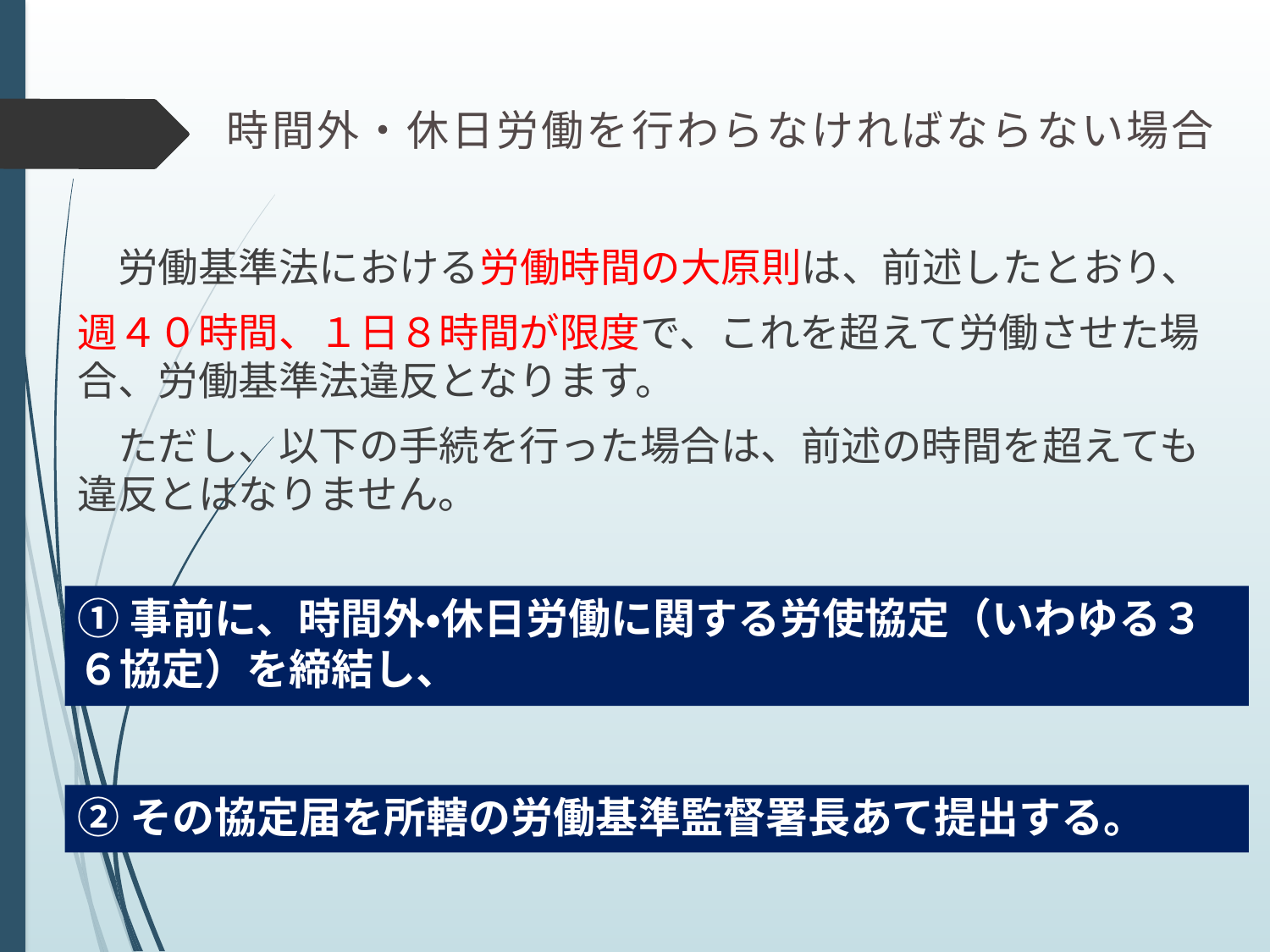

時間外・休日労働を行わらなければならない場合
　労働基準法における労働時間の大原則は、前述したとおり、
週４０時間、１日８時間が限度で、これを超えて労働させた場合、労働基準法違反となります。
　ただし、以下の手続を行った場合は、前述の時間を超えても違反とはなりません。

①事前に、時間外・休日労働に関する労使協定（いわゆる３６協定）を締結し、
②その協定届を所轄の労働基準監督署長あて提出する。